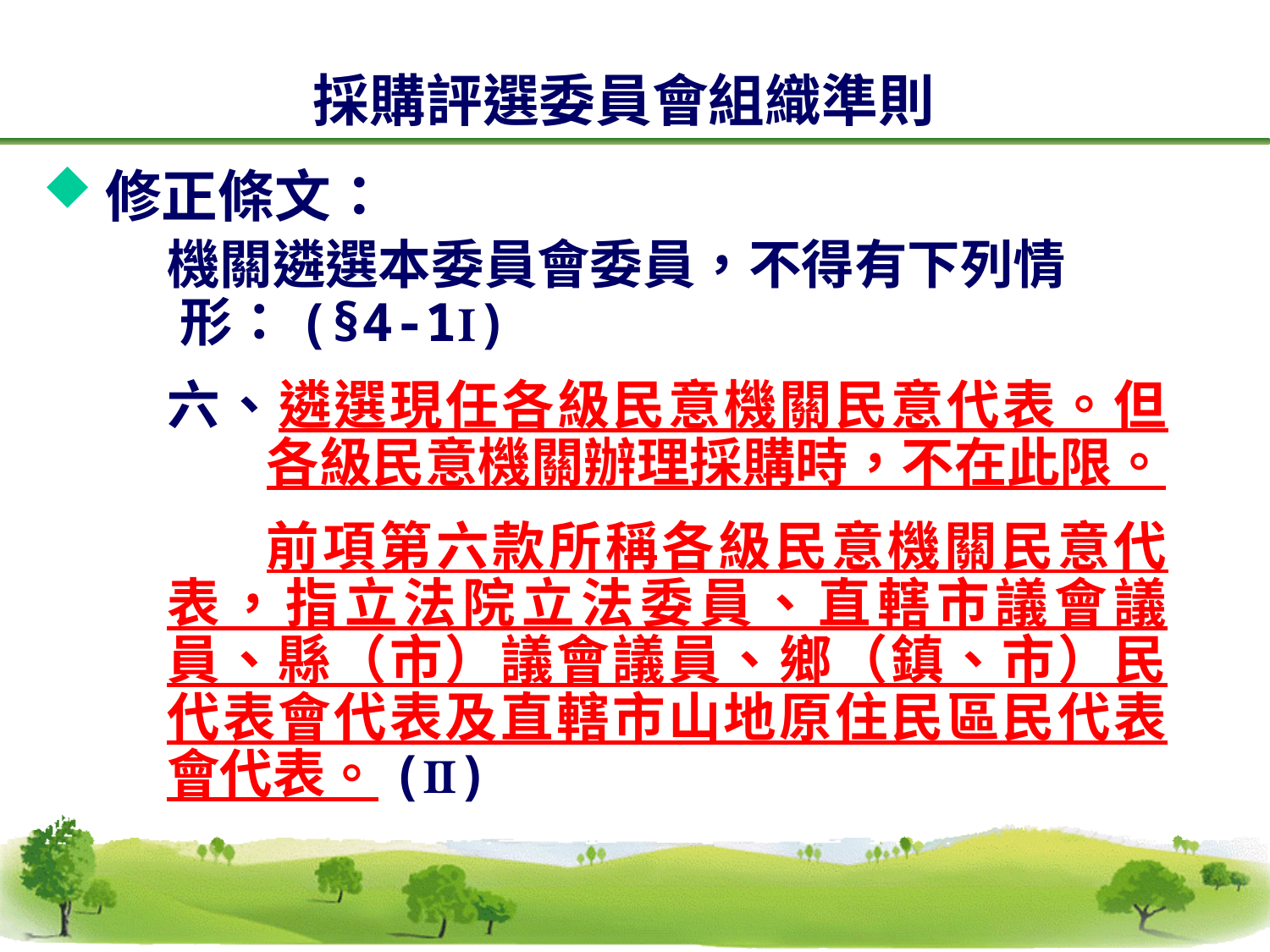

採購評選委員會組織準則
修正條文：
機關遴選本委員會委員，不得有下列情形：(§4-1Ⅰ)
六、遴選現任各級民意機關民意代表。但各級民意機關辦理採購時，不在此限。
前項第六款所稱各級民意機關民意代表，指立法院立法委員、直轄市議會議員、縣（市）議會議員、鄉（鎮、市）民代表會代表及直轄市山地原住民區民代表會代表。(Ⅱ)